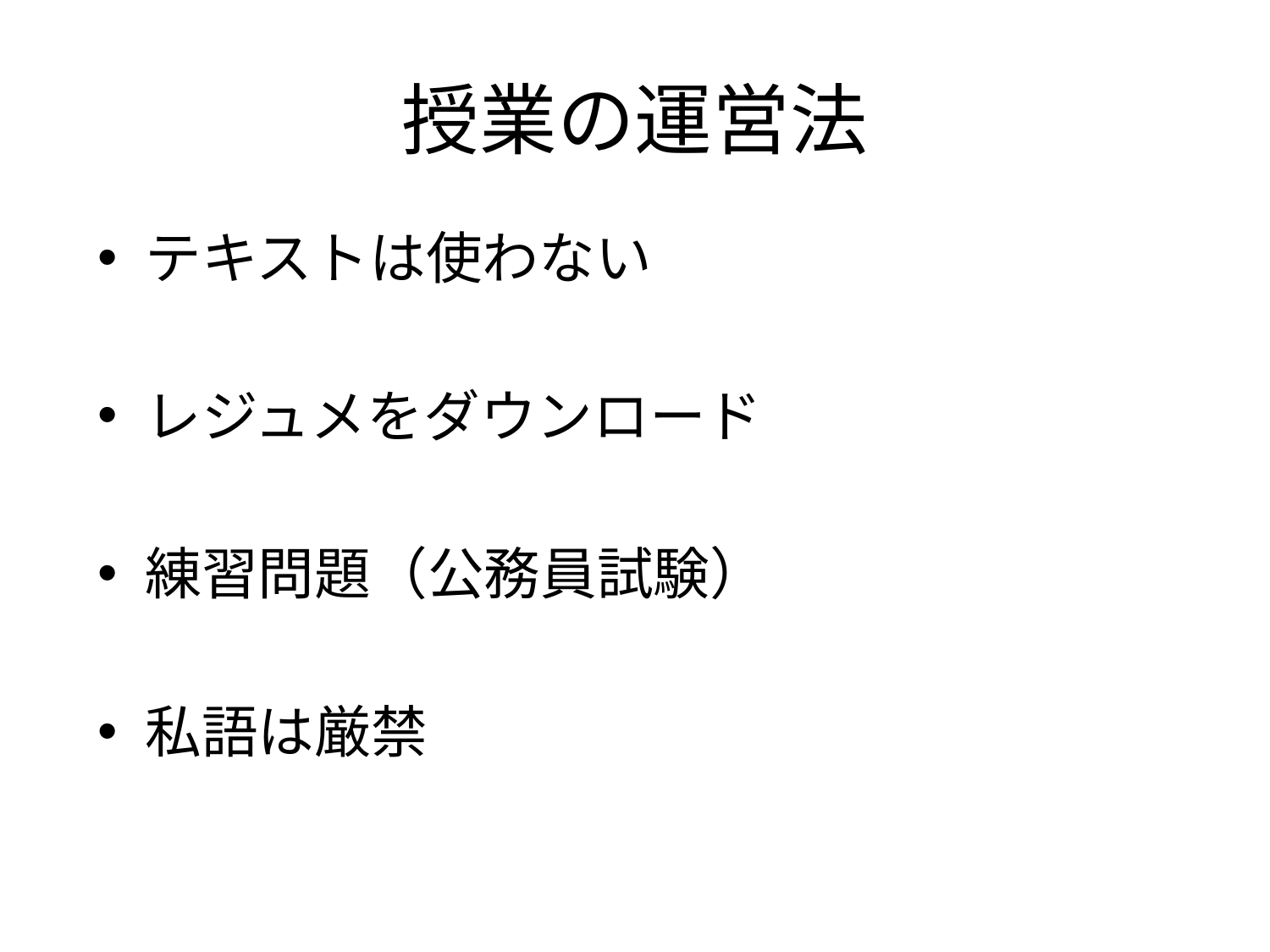

# 授業の運営法
テキストは使わない

レジュメをダウンロード

練習問題（公務員試験）

私語は厳禁